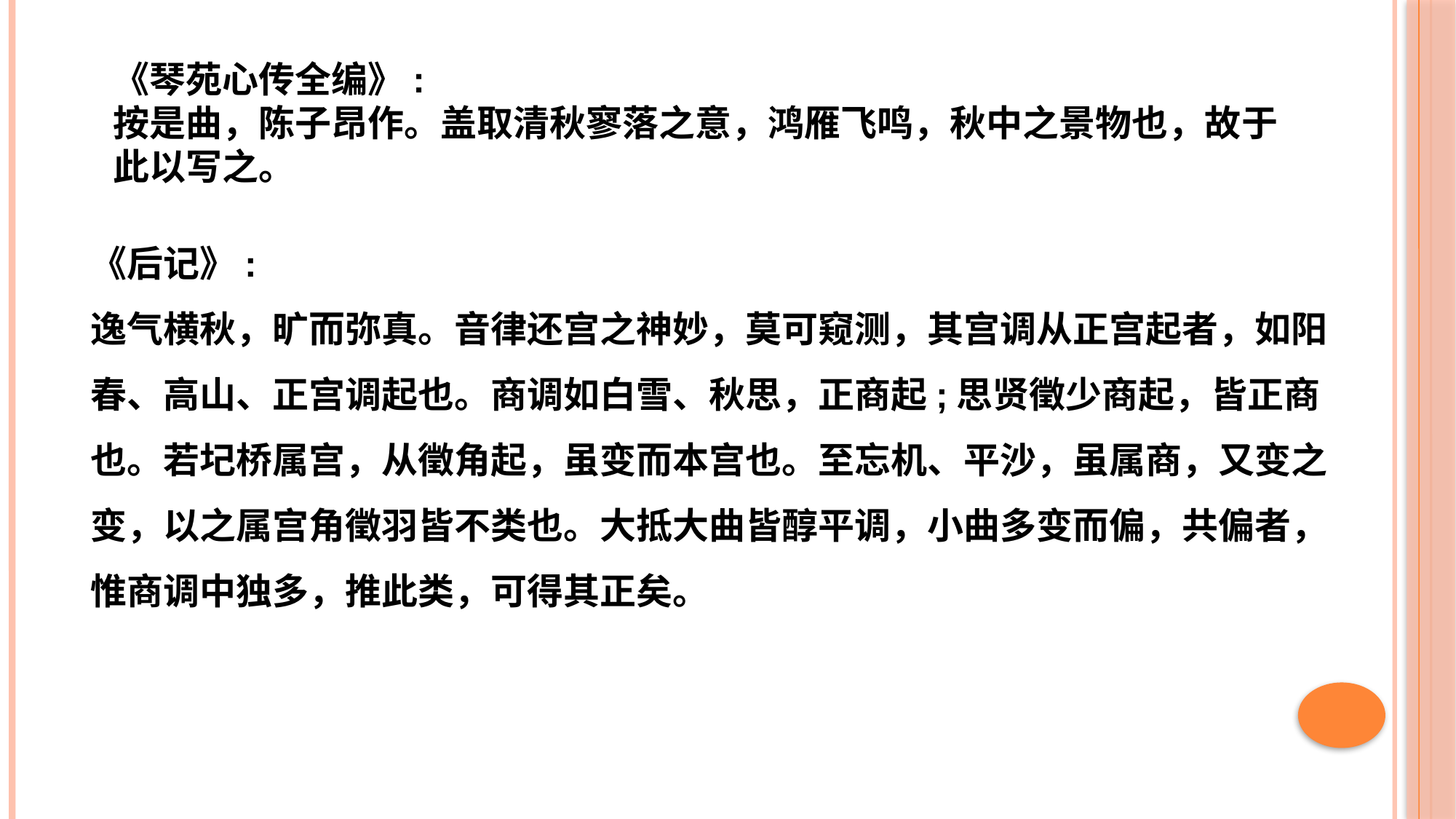

《琴苑心传全编》:
按是曲，陈子昂作。盖取清秋寥落之意，鸿雁飞鸣，秋中之景物也，故于此以写之。
《后记》:
逸气横秋，旷而弥真。音律还宫之神妙，莫可窥测，其宫调从正宫起者，如阳春、高山、正宫调起也。商调如白雪、秋思，正商起;思贤徵少商起，皆正商也。若圮桥属宫，从徵角起，虽变而本宫也。至忘机、平沙，虽属商，又变之变，以之属宫角徵羽皆不类也。大抵大曲皆醇平调，小曲多变而偏，共偏者，惟商调中独多，推此类，可得其正矣。